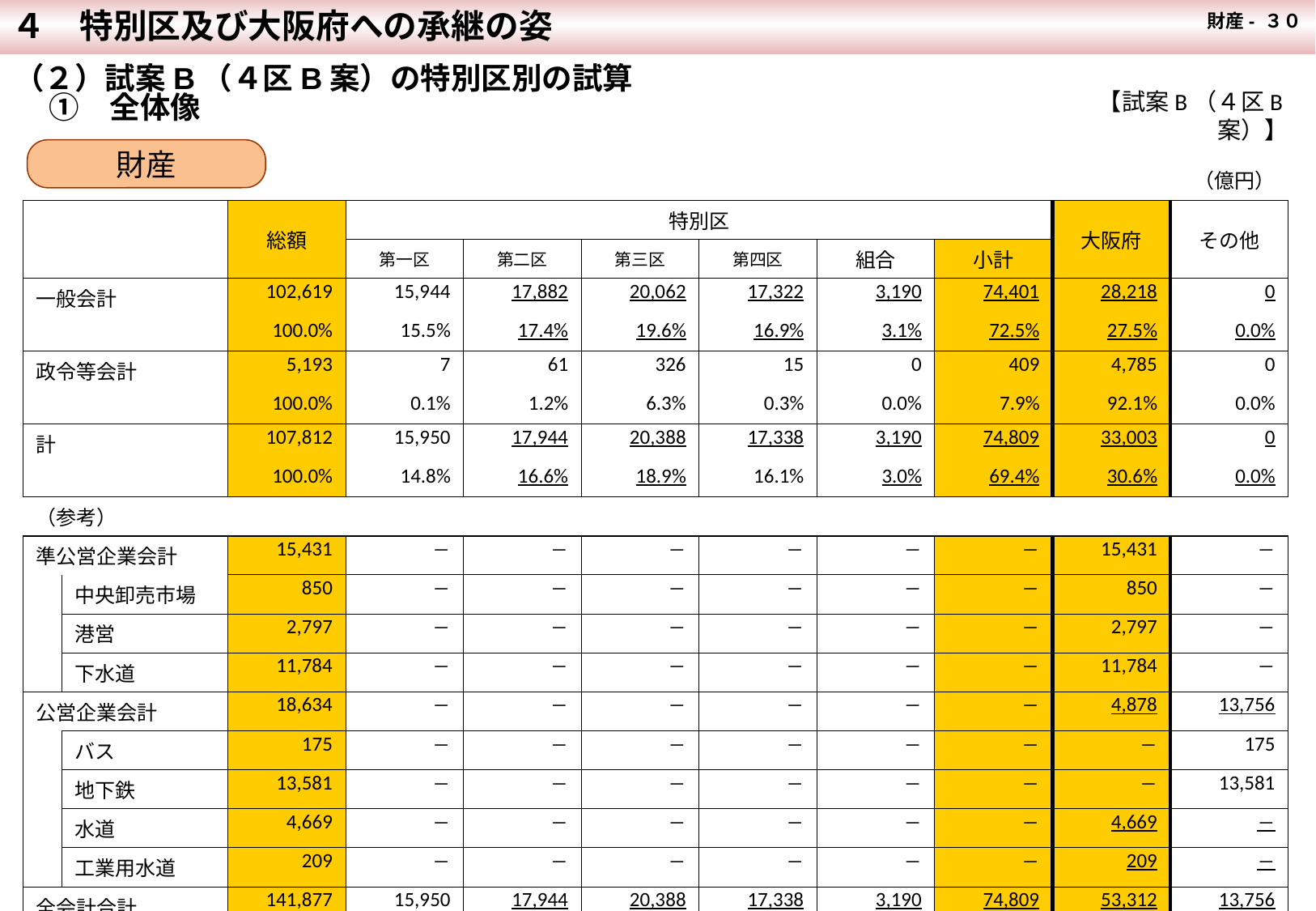

４　特別区及び大阪府への承継の姿
財産- ３０
（２）試案B（４区B案）の特別区別の試算
　 ①　全体像
【試案B（４区B案）】
財産
|  |  |  |  |  |  |  |  | （億円） |  |  |
| --- | --- | --- | --- | --- | --- | --- | --- | --- | --- | --- |
|  |  | 総額 | 特別区 |  |  |  |  |  | 大阪府 | その他 |
|  |  |  | 第一区 | 第二区 | 第三区 | 第四区 | 組合 | 小計 |  |  |
| 一般会計 |  | 102,619 | 15,944 | 17,882 | 20,062 | 17,322 | 3,190 | 74,401 | 28,218 | 0 |
|  |  | 100.0% | 15.5% | 17.4% | 19.6% | 16.9% | 3.1% | 72.5% | 27.5% | 0.0% |
| 政令等会計 |  | 5,193 | 7 | 61 | 326 | 15 | 0 | 409 | 4,785 | 0 |
|  |  | 100.0% | 0.1% | 1.2% | 6.3% | 0.3% | 0.0% | 7.9% | 92.1% | 0.0% |
| 計 |  | 107,812 | 15,950 | 17,944 | 20,388 | 17,338 | 3,190 | 74,809 | 33,003 | 0 |
|  |  | 100.0% | 14.8% | 16.6% | 18.9% | 16.1% | 3.0% | 69.4% | 30.6% | 0.0% |
| （参考） |  |  |  |  |  |  |  |  |  |  |
| 準公営企業会計 |  | 15,431 | ― | ― | ― | ― | ― | ― | 15,431 | ― |
|  | 中央卸売市場 | 850 | ― | ― | ― | ― | ― | ― | 850 | ― |
|  | 港営 | 2,797 | ― | ― | ― | ― | ― | ― | 2,797 | ― |
|  | 下水道 | 11,784 | ― | ― | ― | ― | ― | ― | 11,784 | ― |
| 公営企業会計 |  | 18,634 | ― | ― | ― | ― | ― | ― | 4,878 | 13,756 |
|  | バス | 175 | ― | ― | ― | ― | ― | ― | ― | 175 |
|  | 地下鉄 | 13,581 | ― | ― | ― | ― | ― | ― | ― | 13,581 |
|  | 水道 | 4,669 | ― | ― | ― | ― | ― | ― | 4,669 | ― |
|  | 工業用水道 | 209 | ― | ― | ― | ― | ― | ― | 209 | ― |
| 全会計合計 |  | 141,877 | 15,950 | 17,944 | 20,388 | 17,338 | 3,190 | 74,809 | 53,312 | 13,756 |
|  |  | 100.0% | 11.2% | 12.6% | 14.4% | 12.2% | 2.2% | 52.7% | 37.6% | 9.7% |